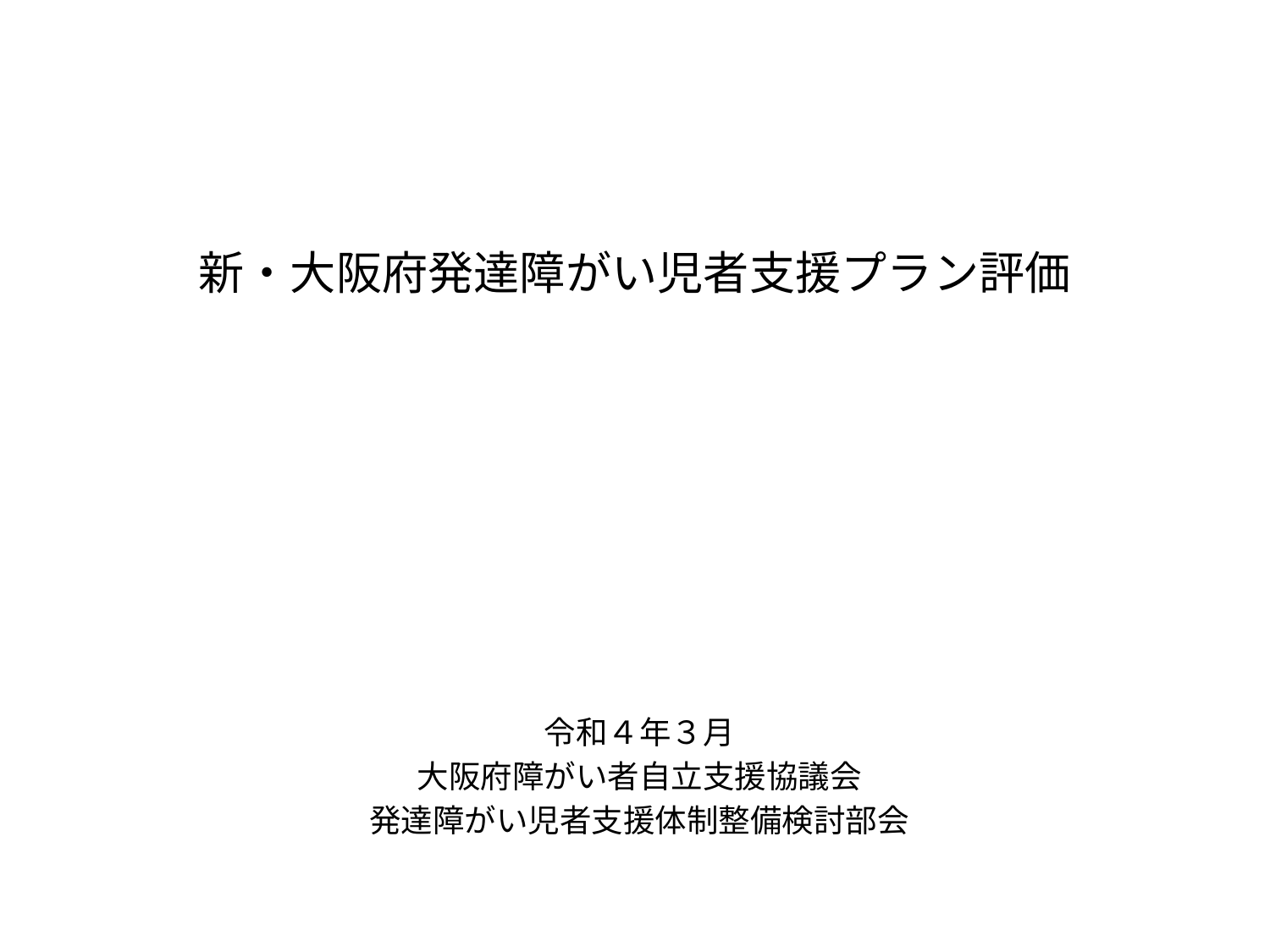

新・大阪府発達障がい児者支援プラン評価
令和４年３月
大阪府障がい者自立支援協議会
発達障がい児者支援体制整備検討部会